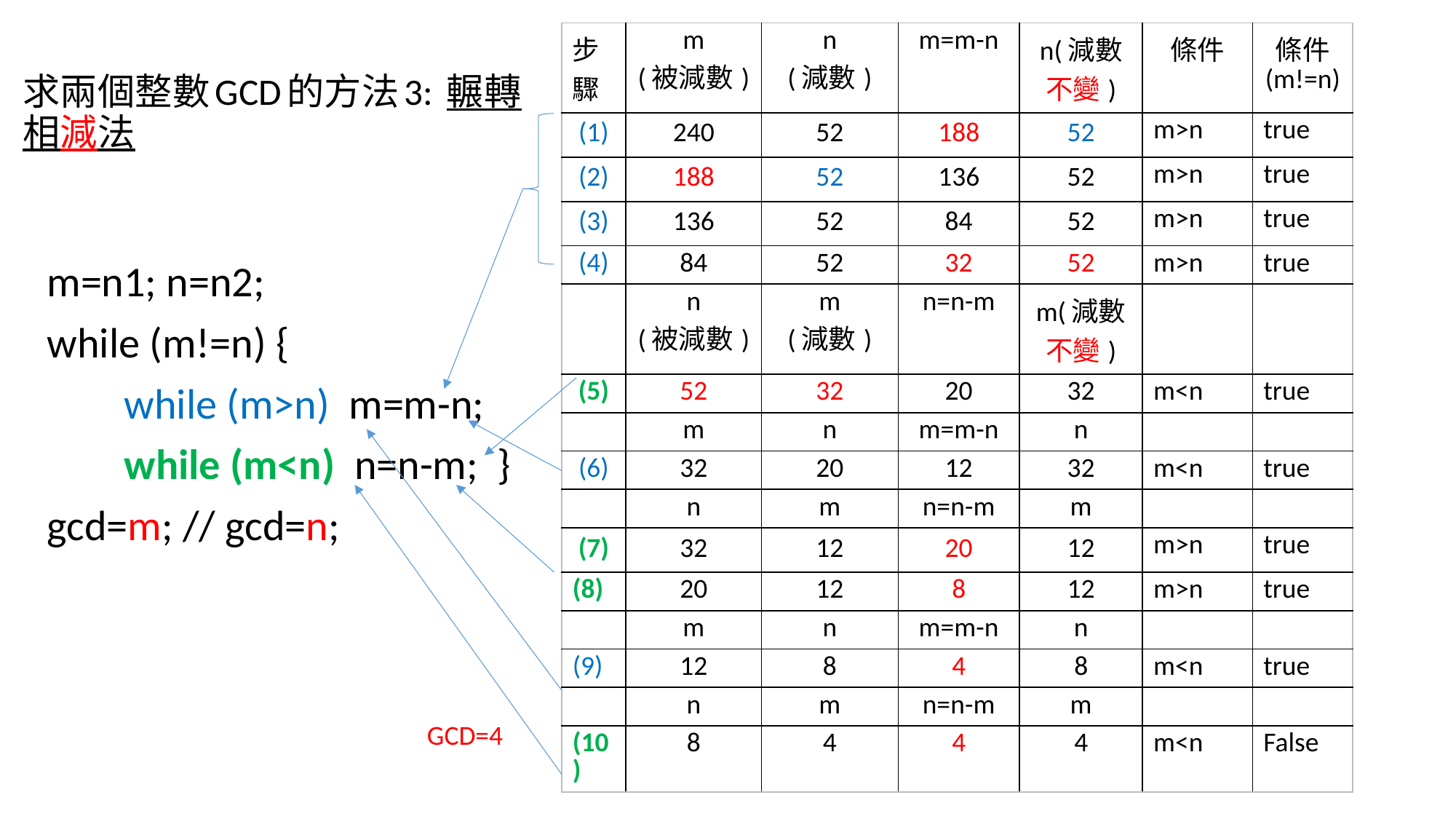

| 步驟 | m (被減數) | n (減數) | m=m-n | n(減數不變) | 條件 | 條件 (m!=n) |
| --- | --- | --- | --- | --- | --- | --- |
| (1) | 240 | 52 | 188 | 52 | m>n | true |
| (2) | 188 | 52 | 136 | 52 | m>n | true |
| (3) | 136 | 52 | 84 | 52 | m>n | true |
| (4) | 84 | 52 | 32 | 52 | m>n | true |
|  | n (被減數) | m (減數) | n=n-m | m(減數不變) |  |  |
| (5) | 52 | 32 | 20 | 32 | m<n | true |
|  | m | n | m=m-n | n |  |  |
| (6) | 32 | 20 | 12 | 32 | m<n | true |
|  | n | m | n=n-m | m |  |  |
| (7) | 32 | 12 | 20 | 12 | m>n | true |
| (8) | 20 | 12 | 8 | 12 | m>n | true |
|  | m | n | m=m-n | n |  |  |
| (9) | 12 | 8 | 4 | 8 | m<n | true |
|  | n | m | n=n-m | m |  |  |
| (10) | 8 | 4 | 4 | 4 | m<n | False |
# 求兩個整數GCD的方法3: 輾轉相減法

m=n1; n=n2;
while (m!=n) {
        while (m>n)  m=m-n;
        while (m<n)  n=n-m;  }
gcd=m; // gcd=n;
 GCD=4